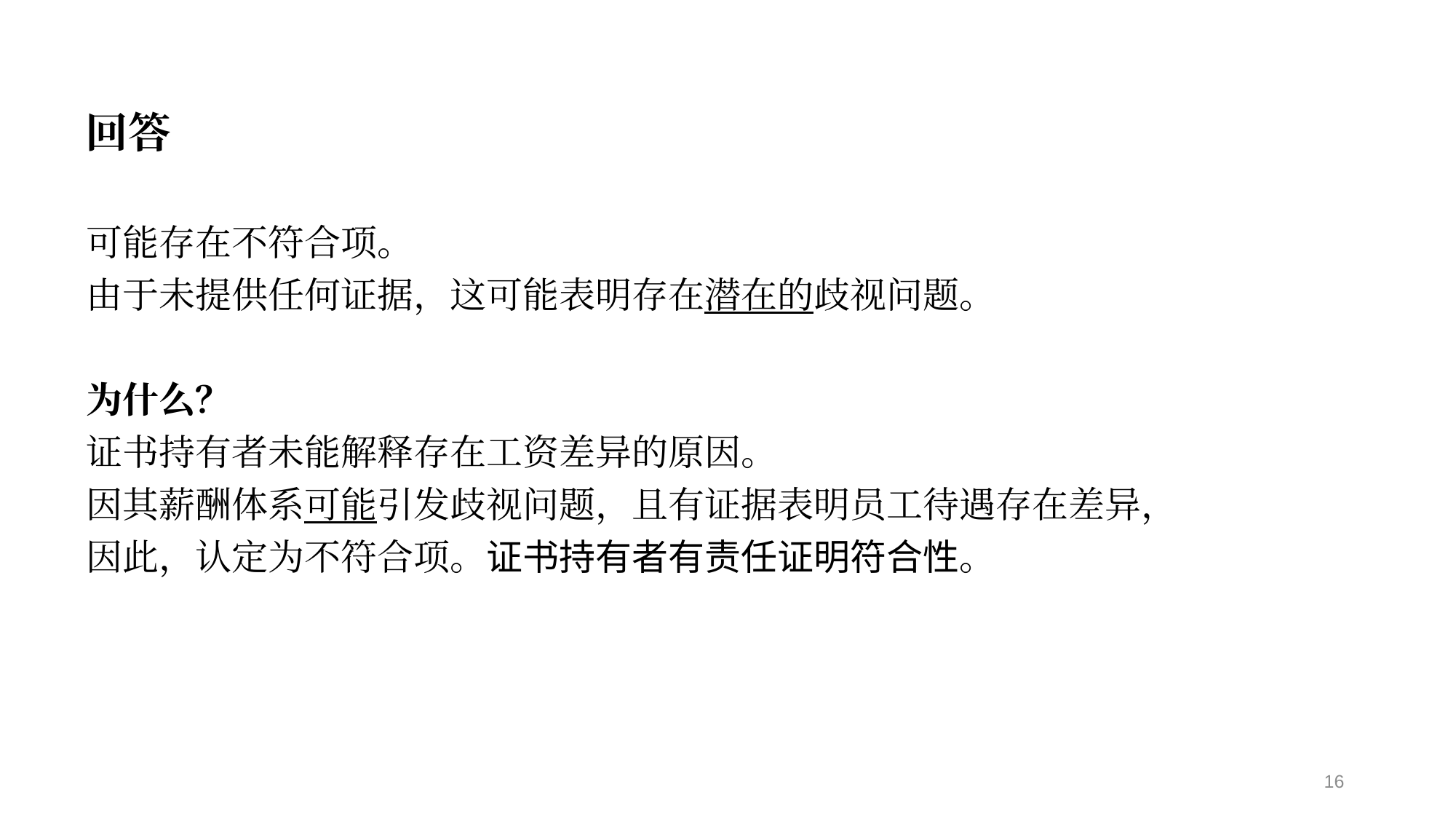

回答
可能存在不符合项。
由于未提供任何证据，这可能表明存在潜在的歧视问题。
为什么？
证书持有者未能解释存在工资差异的原因。
因其薪酬体系可能引发歧视问题，且有证据表明员工待遇存在差异，因此，认定为不符合项。证书持有者有责任证明符合性。
16